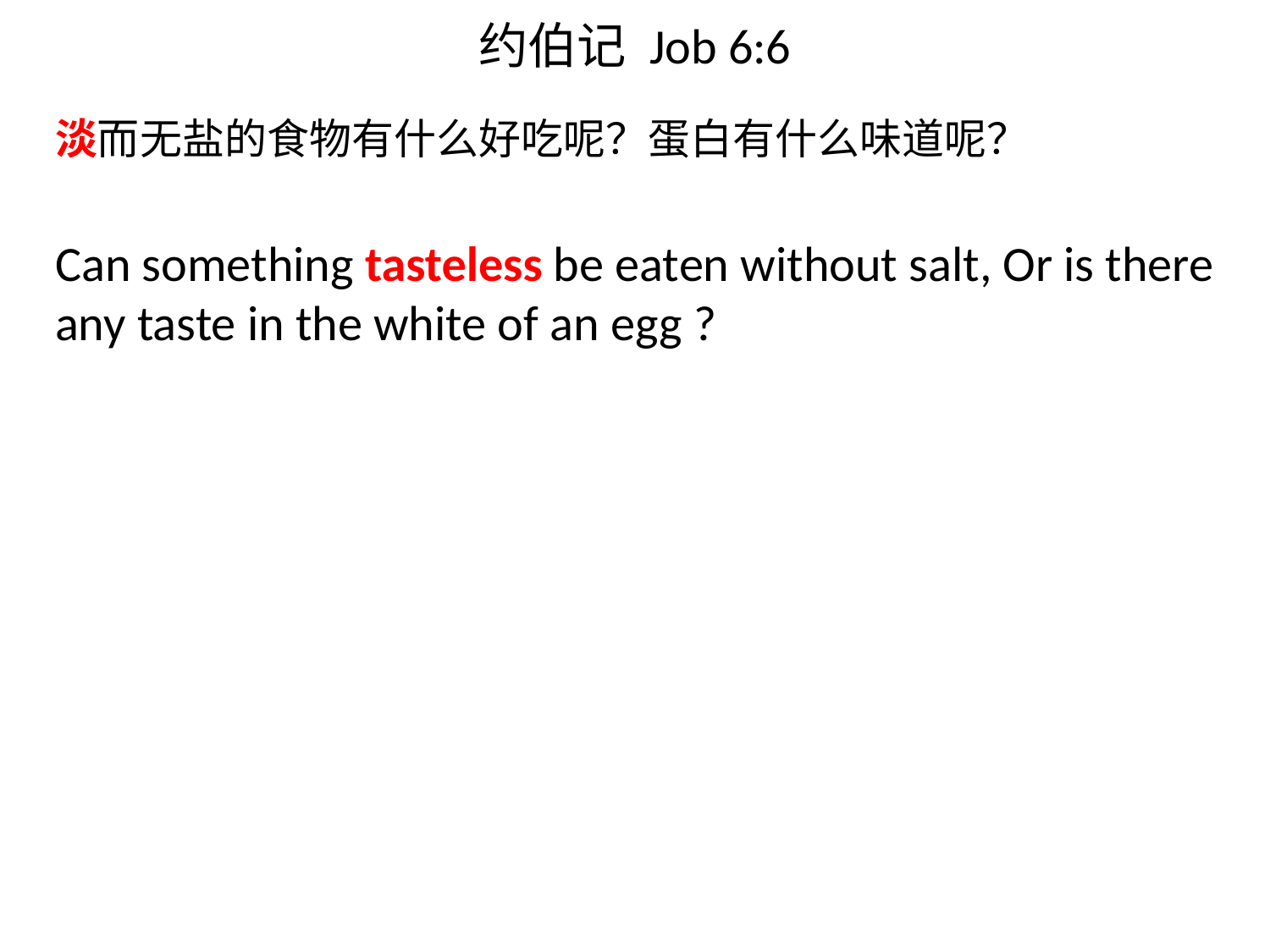

# 约伯记 Job 6:6
淡而无盐的食物有什么好吃呢？蛋白有什么味道呢？

Can something tasteless be eaten without salt, Or is there any taste in the white of an egg ?